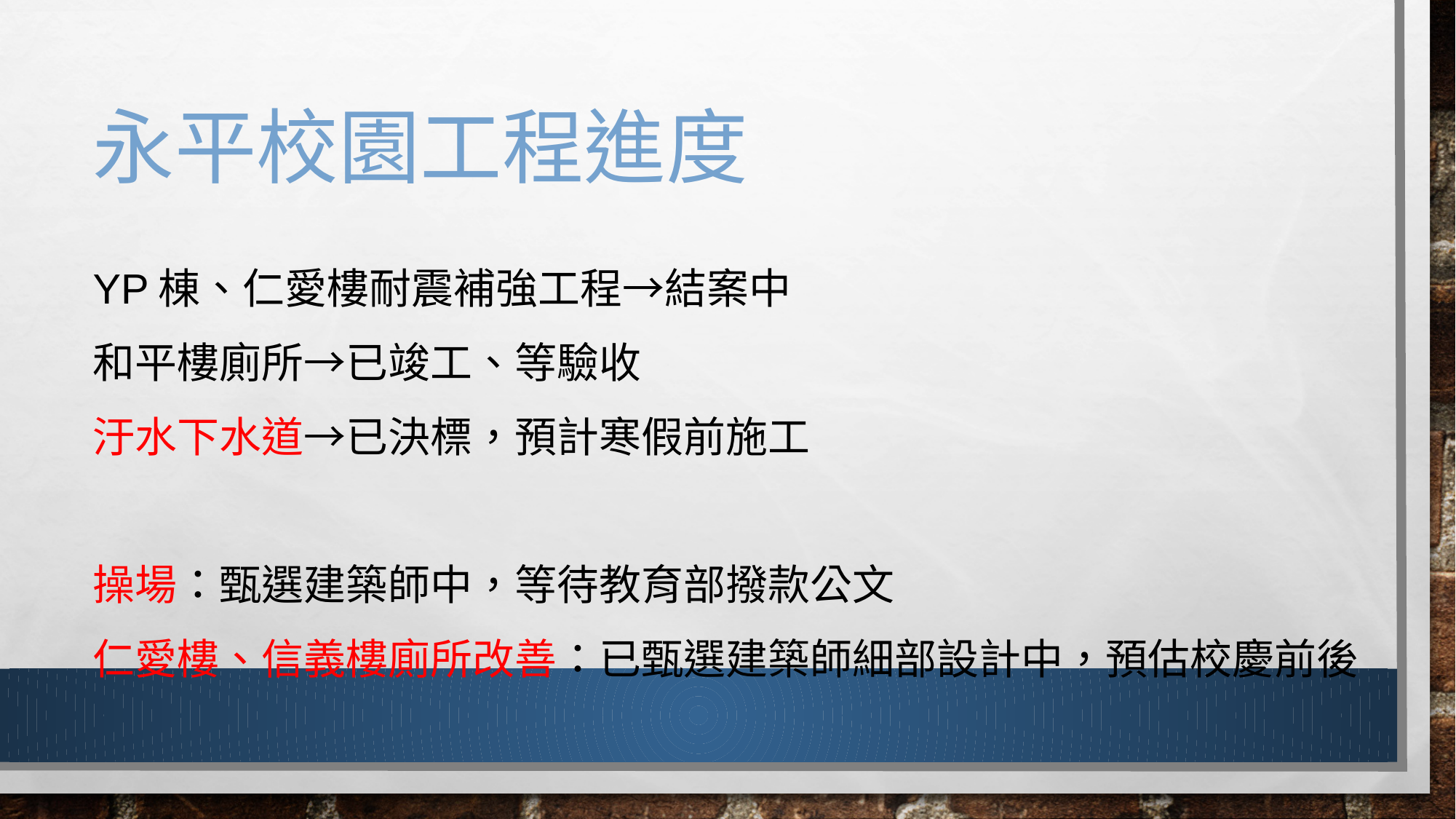

# 永平校園工程進度
Yp棟、仁愛樓耐震補強工程→結案中
和平樓廁所→已竣工、等驗收
汙水下水道→已決標，預計寒假前施工

操場：甄選建築師中，等待教育部撥款公文
仁愛樓、信義樓廁所改善：已甄選建築師細部設計中，預估校慶前後